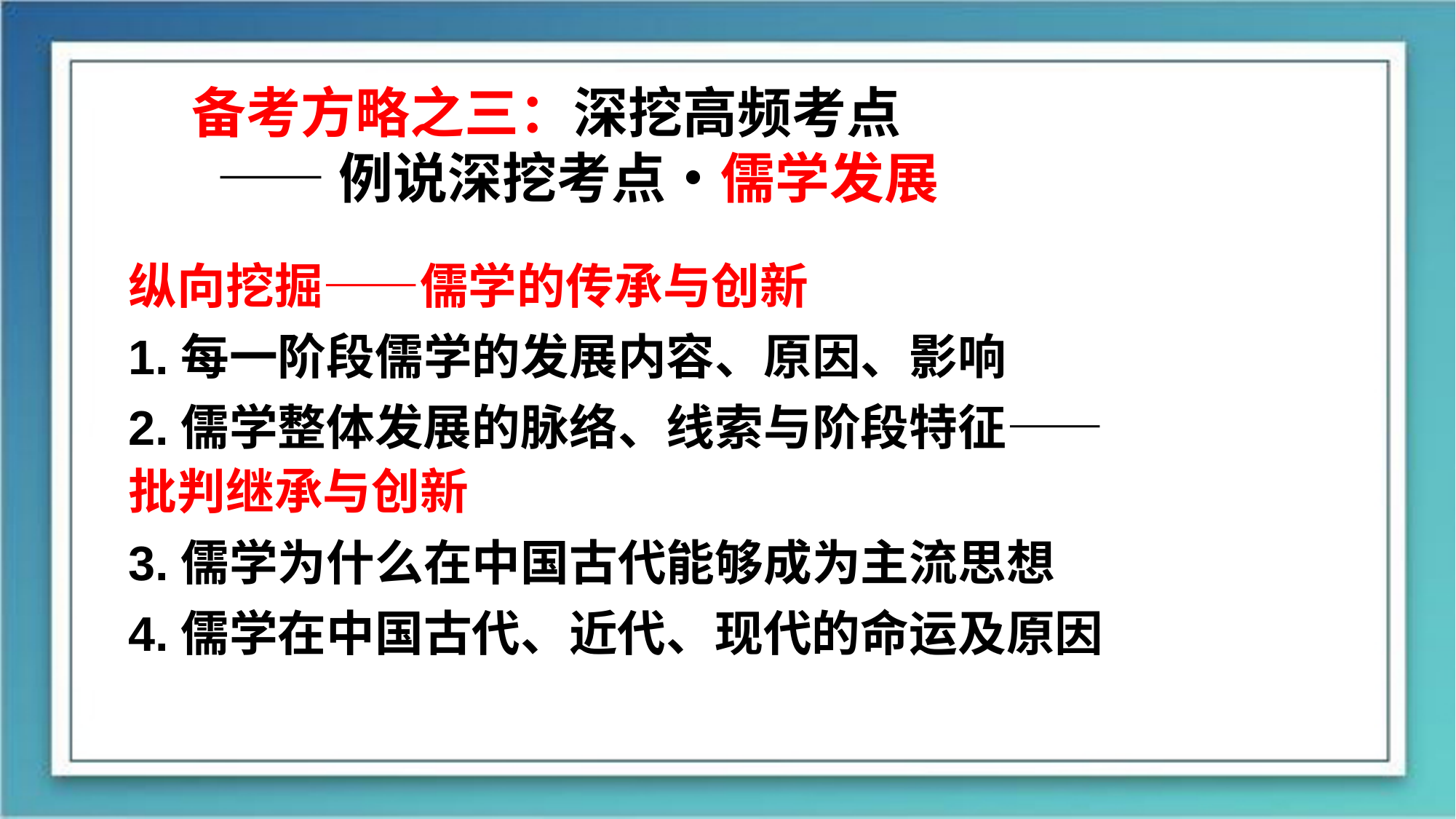

备考方略之三：深挖高频考点
  ——例说深挖考点•儒学发展
纵向挖掘——儒学的传承与创新
1.每一阶段儒学的发展内容、原因、影响
2.儒学整体发展的脉络、线索与阶段特征——批判继承与创新
3.儒学为什么在中国古代能够成为主流思想
4.儒学在中国古代、近代、现代的命运及原因